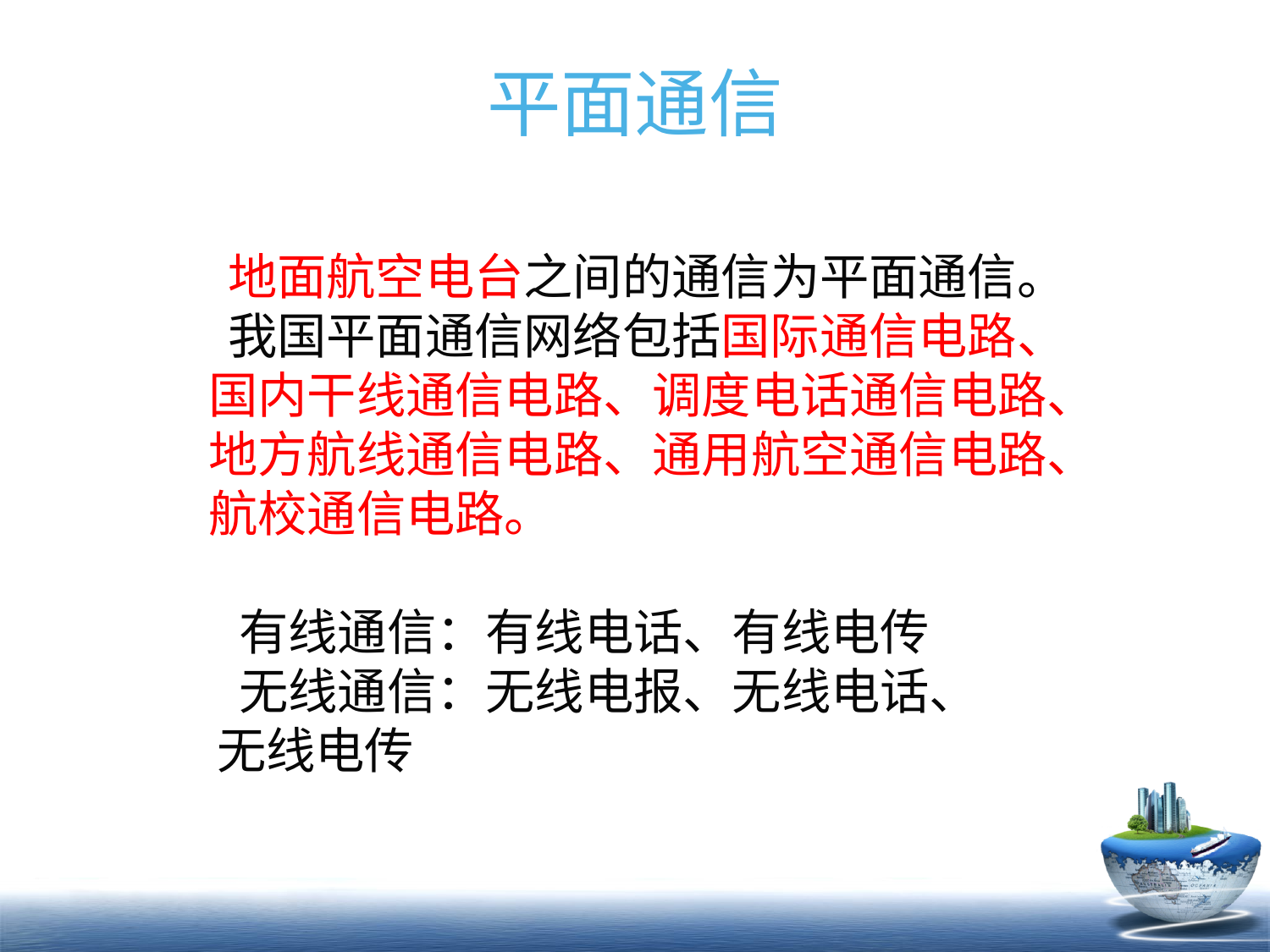

# 平面通信
     地面航空电台之间的通信为平面通信。
     我国平面通信网络包括国际通信电路、国内干线通信电路、调度电话通信电路、地方航线通信电路、通用航空通信电路、航校通信电路。

      有线通信：有线电话、有线电传
      无线通信：无线电报、无线电话、
    无线电传